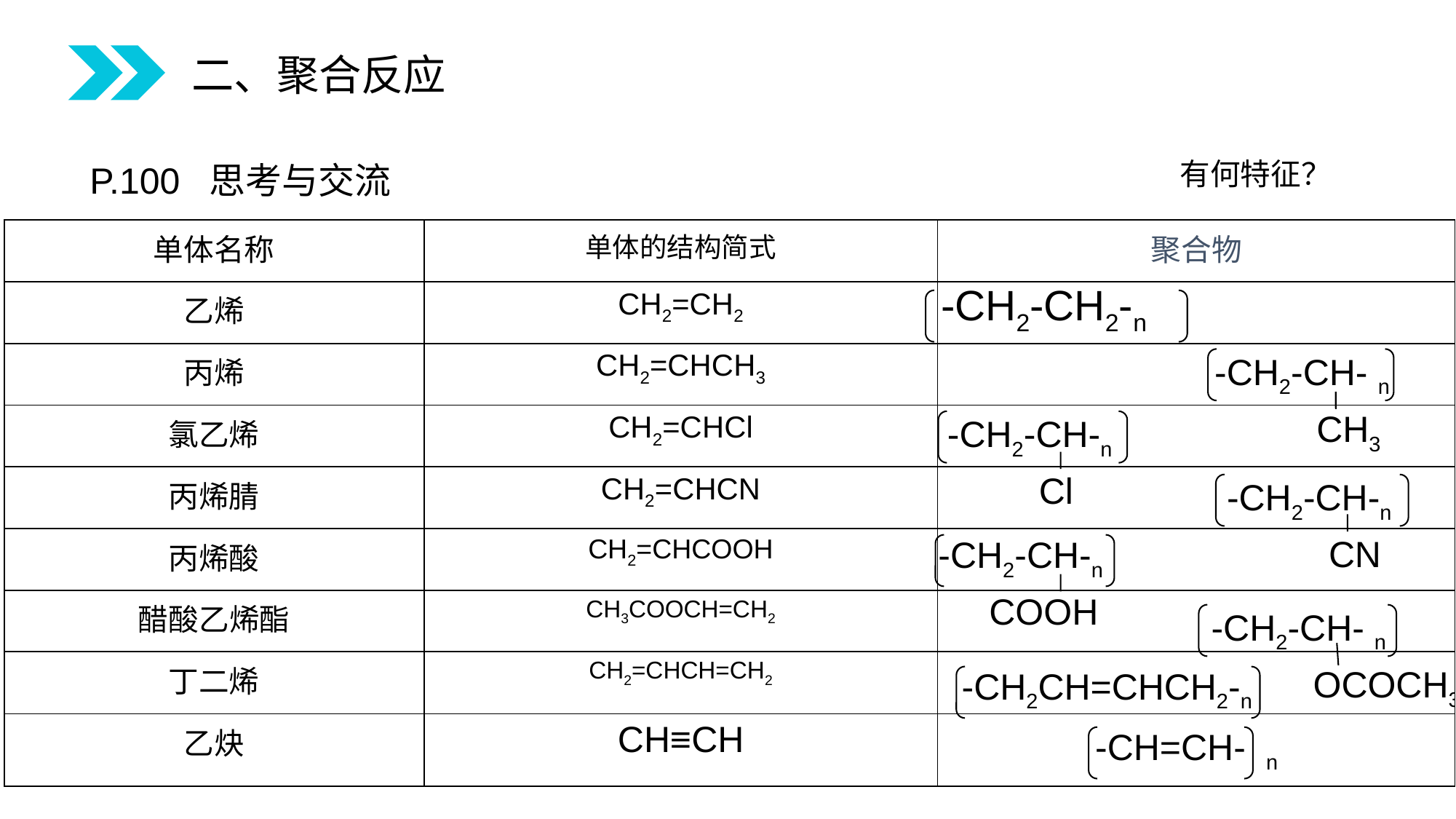

二、聚合反应
P.100  思考与交流
有何特征？
| 单体名称 | 单体的结构简式 | 聚合物 |
| --- | --- | --- |
| 乙烯 | CH2=CH2 |  |
| 丙烯 | CH2=CHCH3 |  |
| 氯乙烯 | CH2=CHCl |  |
| 丙烯腈 | CH2=CHCN |  |
| 丙烯酸 | CH2=CHCOOH |  |
| 醋酸乙烯酯 | CH3COOCH=CH2 |  |
| 丁二烯 | CH2=CHCH=CH2 |  |
| 乙炔 | CH≡CH |  |
-CH2-CH2-n

-CH2-CH- n
          CH3

-CH2-CH-n
         Cl

-CH2-CH-n
          CN

-CH2-CH-n
     COOH

-CH2-CH- n
          OCOCH3

-CH2CH=CHCH2-n

-CH=CH-  n